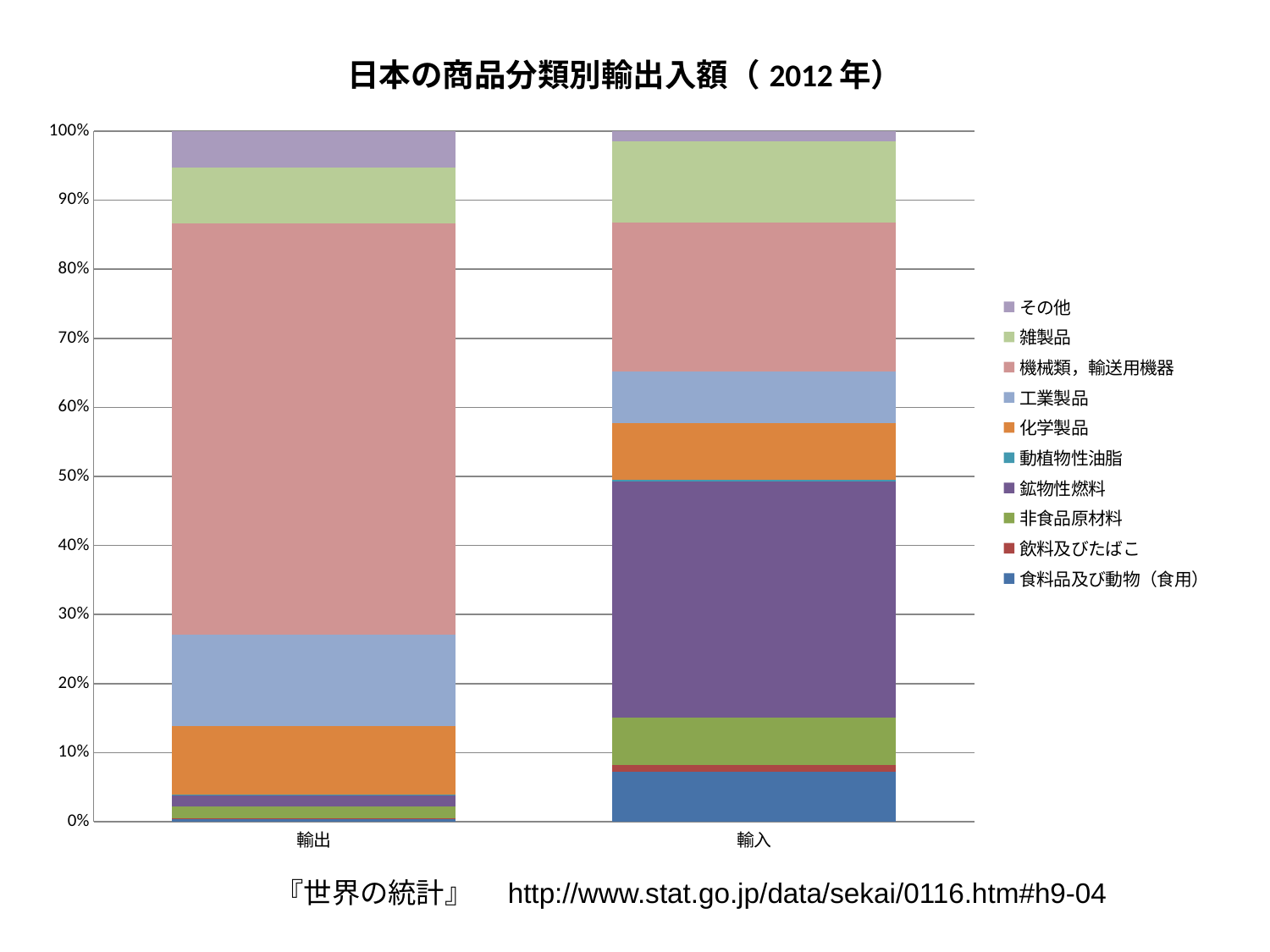

### Chart: 日本の商品分類別輸出入額（2012年）

| Category | 食料品及び動物（食用） | 飲料及びたばこ | 非食品原材料 | 鉱物性燃料 | 動植物性油脂 | 化学製品 | 工業製品 | 機械類，輸送用機器 | 雑製品 | その他 |
|---|---|---|---|---|---|---|---|---|---|---|
| 輸出 | 3704.0 | 728.0 | 13302.0 | 13457.0 | 156.0 | 78957.0 | 105778.0 | 476118.0 | 63834.0 | 42534.0 |
| 輸入 | 64215.0 | 9003.0 | 60604.0 | 302404.0 | 1820.0 | 73413.0 | 66504.0 | 190637.0 | 104109.0 | 13134.0 |
『世界の統計』　http://www.stat.go.jp/data/sekai/0116.htm#h9-04